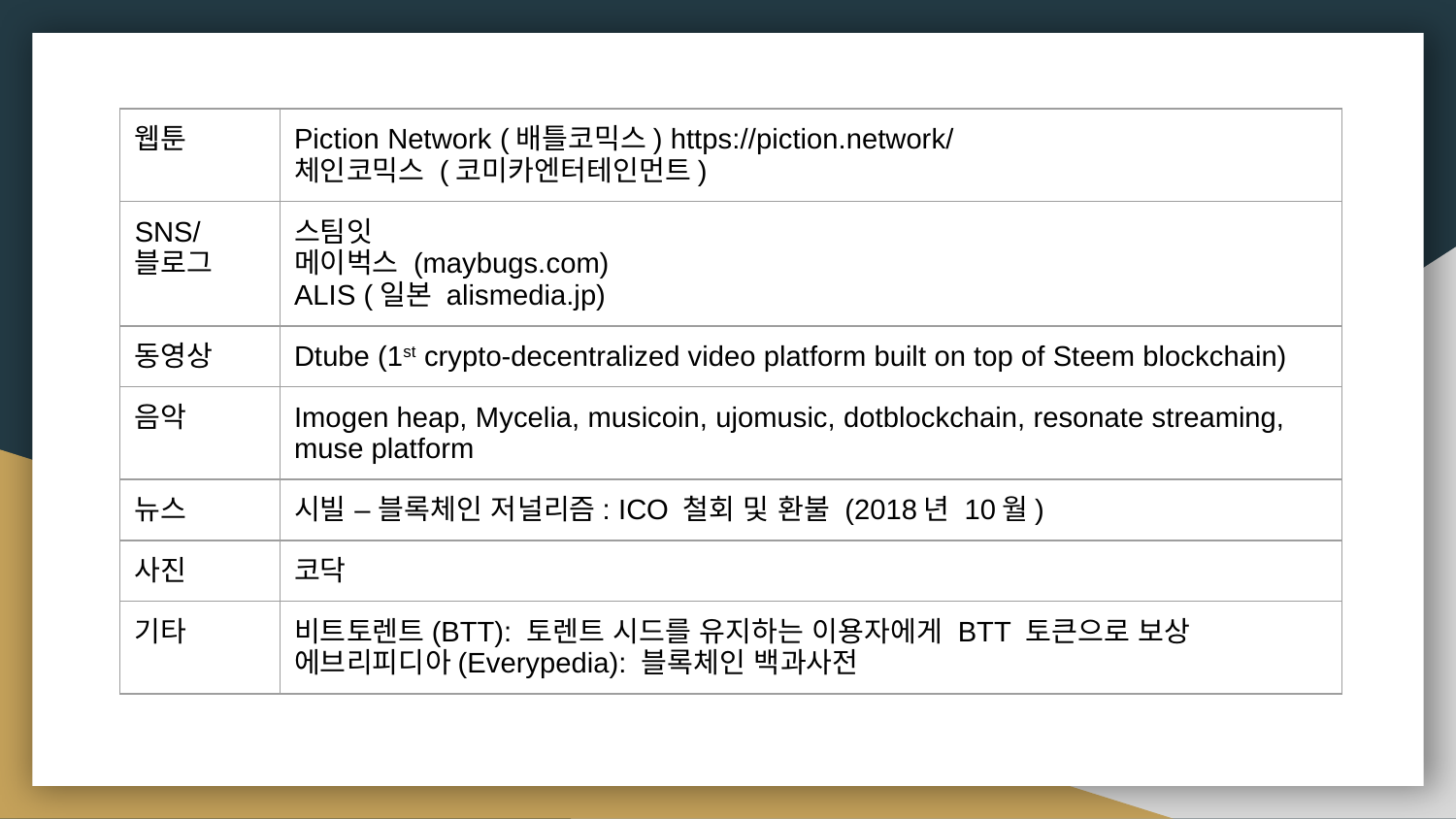

| 웹툰 | Piction Network (배틀코믹스) https://piction.network/ 체인코믹스 (코미카엔터테인먼트) |
| --- | --- |
| SNS/블로그 | 스팀잇 메이벅스 (maybugs.com) ALIS (일본 alismedia.jp) |
| 동영상 | Dtube (1st crypto-decentralized video platform built on top of Steem blockchain) |
| 음악 | Imogen heap, Mycelia, musicoin, ujomusic, dotblockchain, resonate streaming, muse platform |
| 뉴스 | 시빌 – 블록체인 저널리즘: ICO 철회 및 환불 (2018년 10월) |
| 사진 | 코닥 |
| 기타 | 비트토렌트(BTT): 토렌트 시드를 유지하는 이용자에게 BTT 토큰으로 보상 에브리피디아(Everypedia): 블록체인 백과사전 |